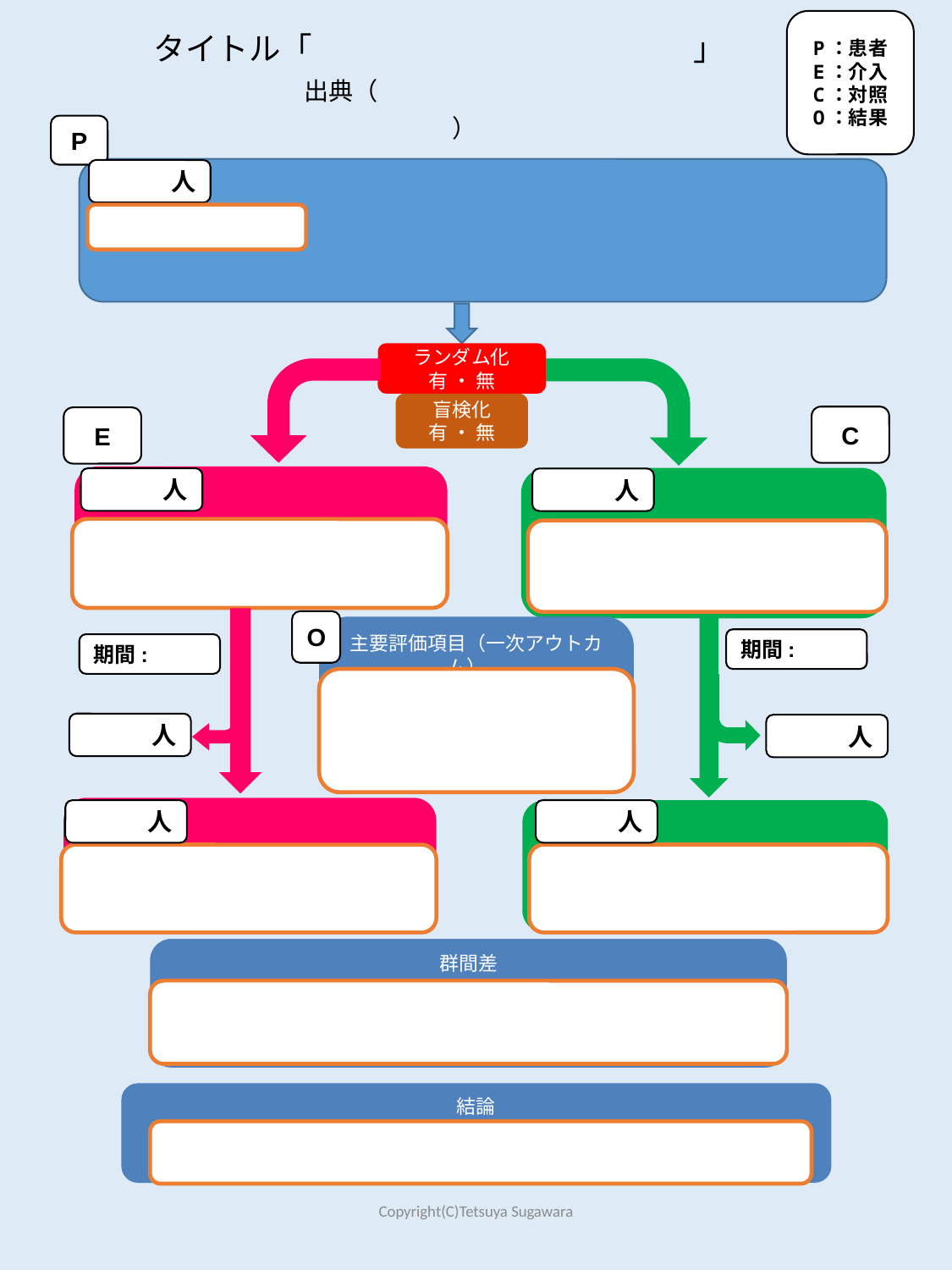

P：患者
E：介入
C：対照
O：結果
タイトル「　　　　　　　　　　　　」
出典（　　　　　　　　　　　　　　　　　　　　　）
P

人

ランダム化
有 ・ 無

盲検化
有 ・ 無

C
E

人
人

O

主要評価項目（一次アウトカム）
期間:
期間:

人
人

人
人

群間差

結論

Copyright(C)Tetsuya Sugawara